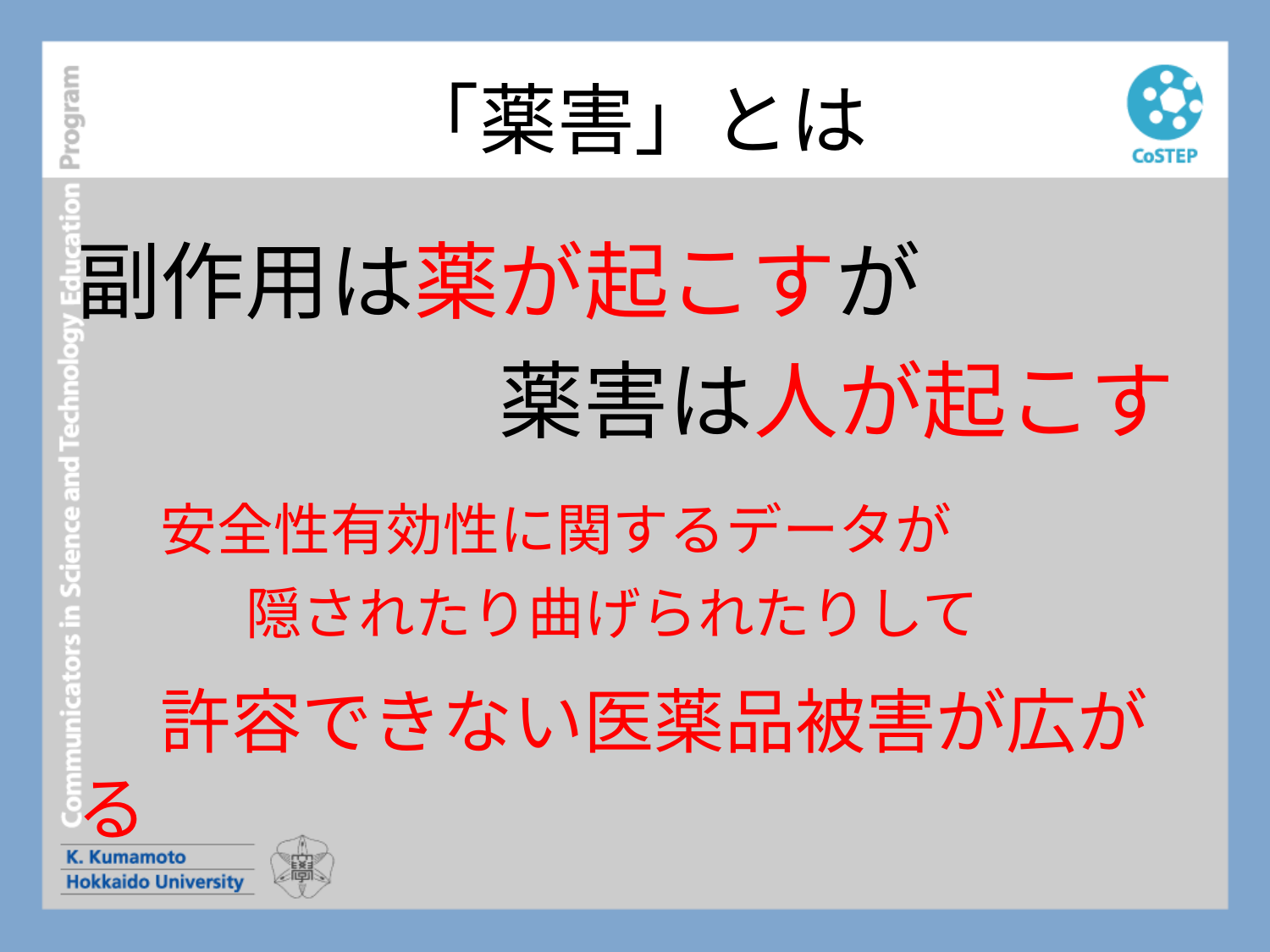

# 「薬害」とは
副作用は薬が起こすが
　　　　　薬害は人が起こす
　安全性有効性に関するデータが
　　　隠されたり曲げられたりして
　許容できない医薬品被害が広がる